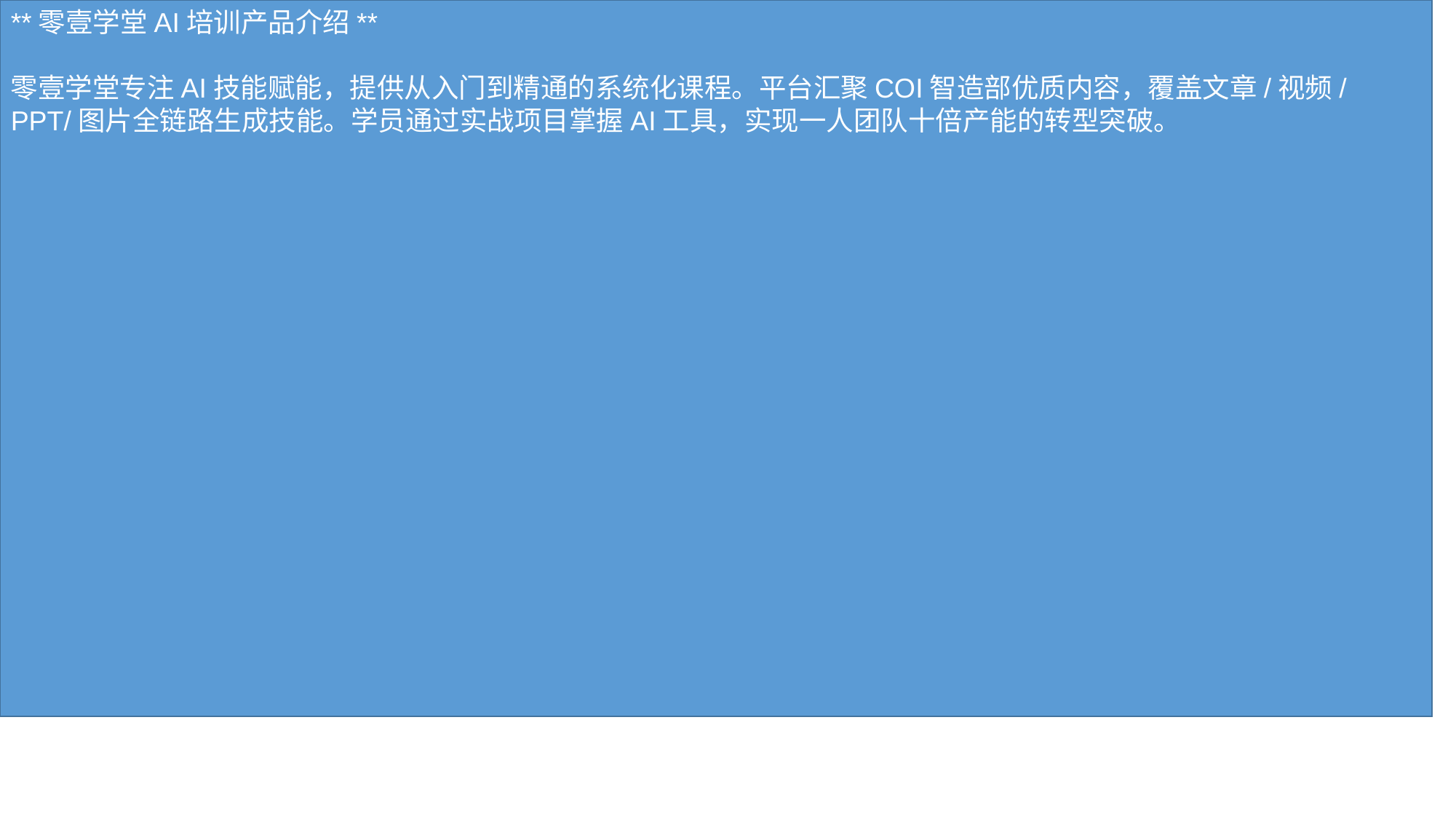

**零壹学堂AI培训产品介绍**
零壹学堂专注AI技能赋能，提供从入门到精通的系统化课程。平台汇聚COI智造部优质内容，覆盖文章/视频/PPT/图片全链路生成技能。学员通过实战项目掌握AI工具，实现一人团队十倍产能的转型突破。
#